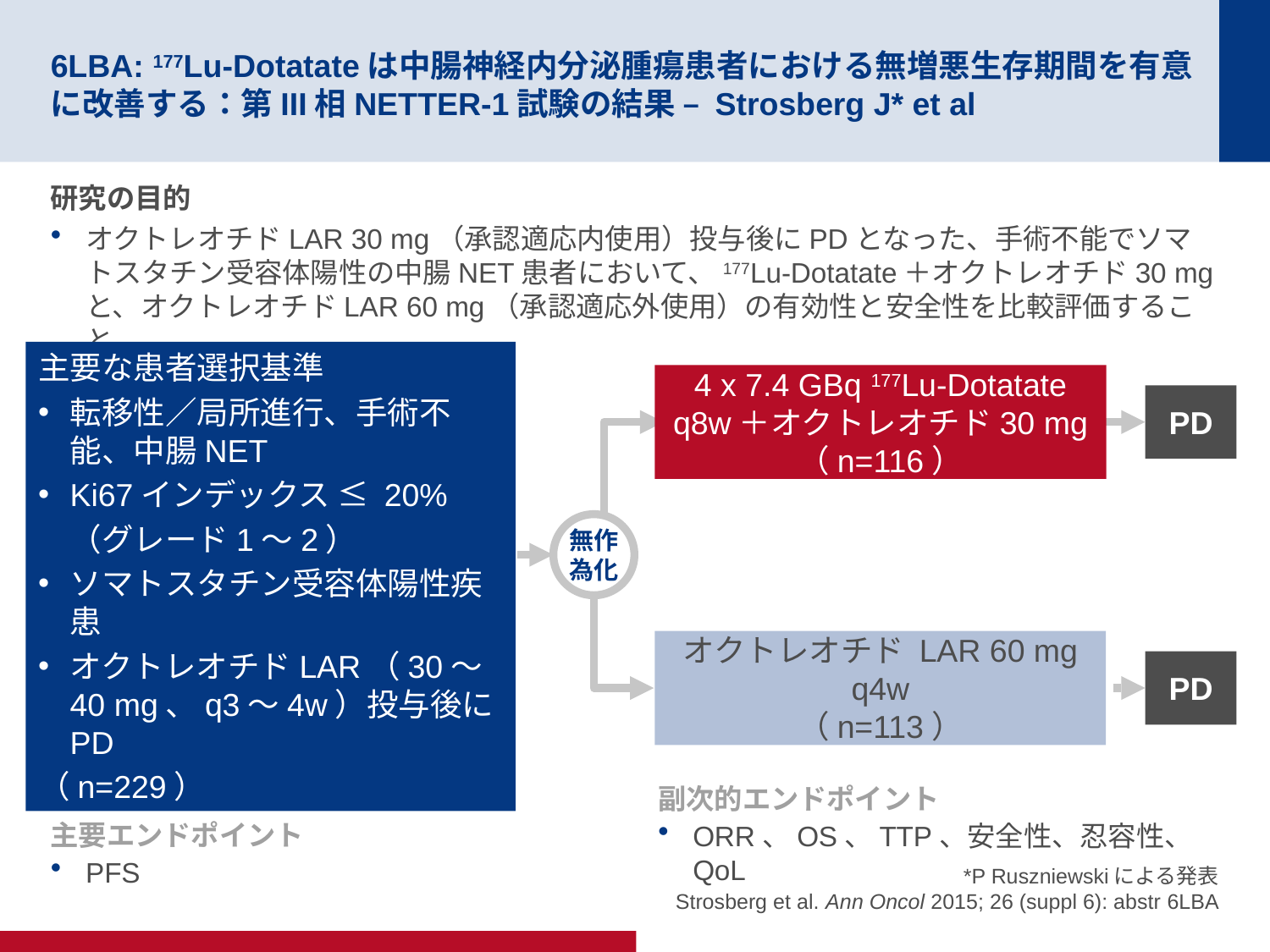

# 6LBA: 177Lu-Dotatateは中腸神経内分泌腫瘍患者における無増悪生存期間を有意に改善する：第III相NETTER-1試験の結果 – Strosberg J* et al
研究の目的
オクトレオチドLAR 30 mg（承認適応内使用）投与後にPDとなった、手術不能でソマトスタチン受容体陽性の中腸NET患者において、177Lu-Dotatate＋オクトレオチド30 mgと、オクトレオチドLAR 60 mg（承認適応外使用）の有効性と安全性を比較評価すること

主要な患者選択基準
転移性／局所進行、手術不能、中腸NET
Ki67インデックス ≤ 20%
	（グレード1～2）
ソマトスタチン受容体陽性疾患
オクトレオチドLAR（30～40 mg、q3～4w）投与後にPD
（n=229）
4 x 7.4 GBq 177Lu-Dotatate q8w＋オクトレオチド30 mg
（n=116）
PD
無作
為化
オクトレオチド LAR 60 mg q4w
（n=113）
PD
副次的エンドポイント
ORR、OS、TTP、安全性、忍容性、QoL
主要エンドポイント
PFS

*P Ruszniewskiによる発表
Strosberg et al. Ann Oncol 2015; 26 (suppl 6): abstr 6LBA